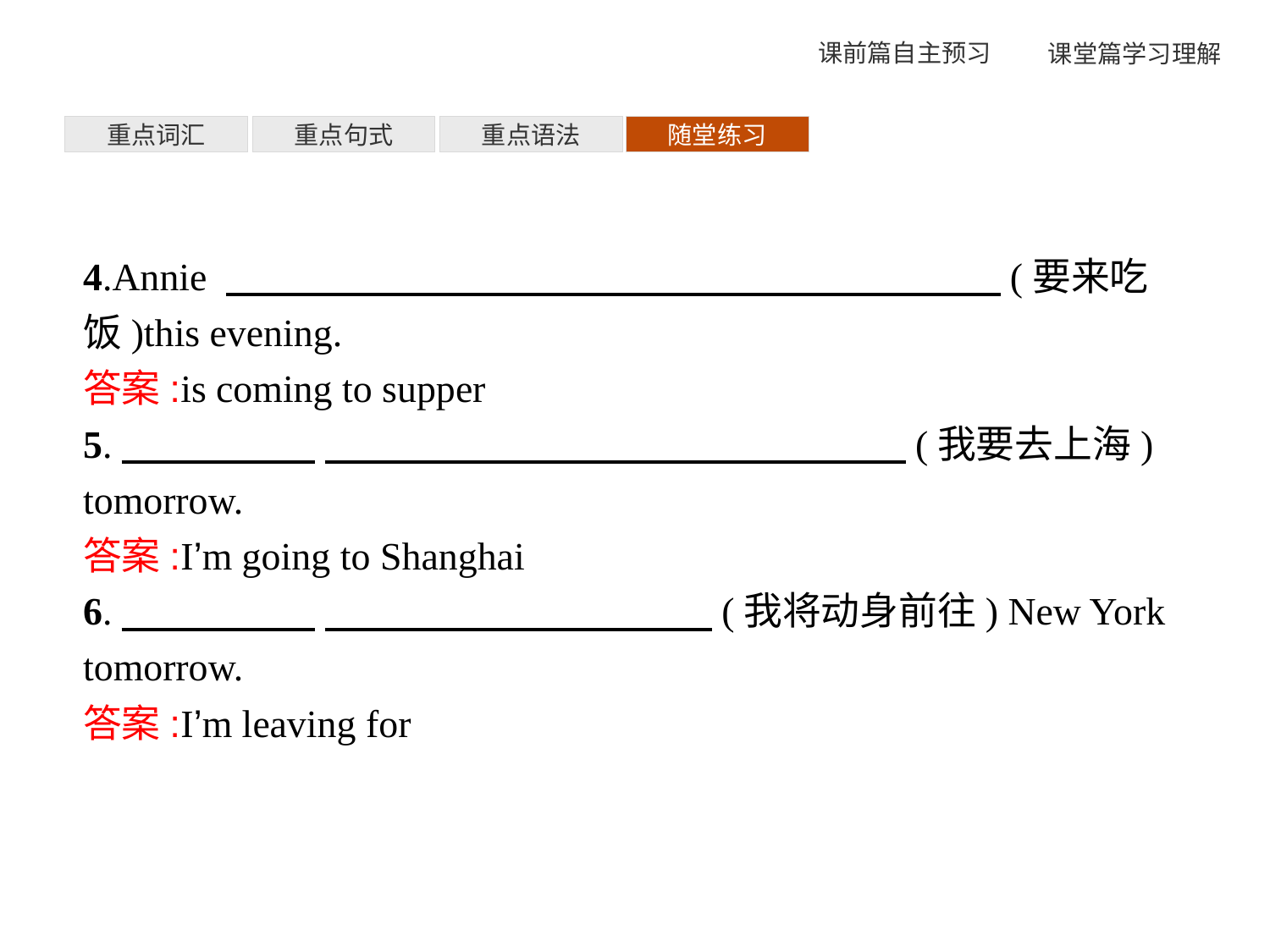

重点词汇
重点句式
重点语法
随堂练习
4.Annie 　　　　　　　　　　　　　　　　　　　　(要来吃饭)this evening.
答案:is coming to supper
5.　　　　　 　　　　　　　　　　　　　　　(我要去上海) tomorrow.
答案:I’m going to Shanghai
6.　　　　　 　　　　　　　　　　(我将动身前往) New York tomorrow.
答案:I’m leaving for